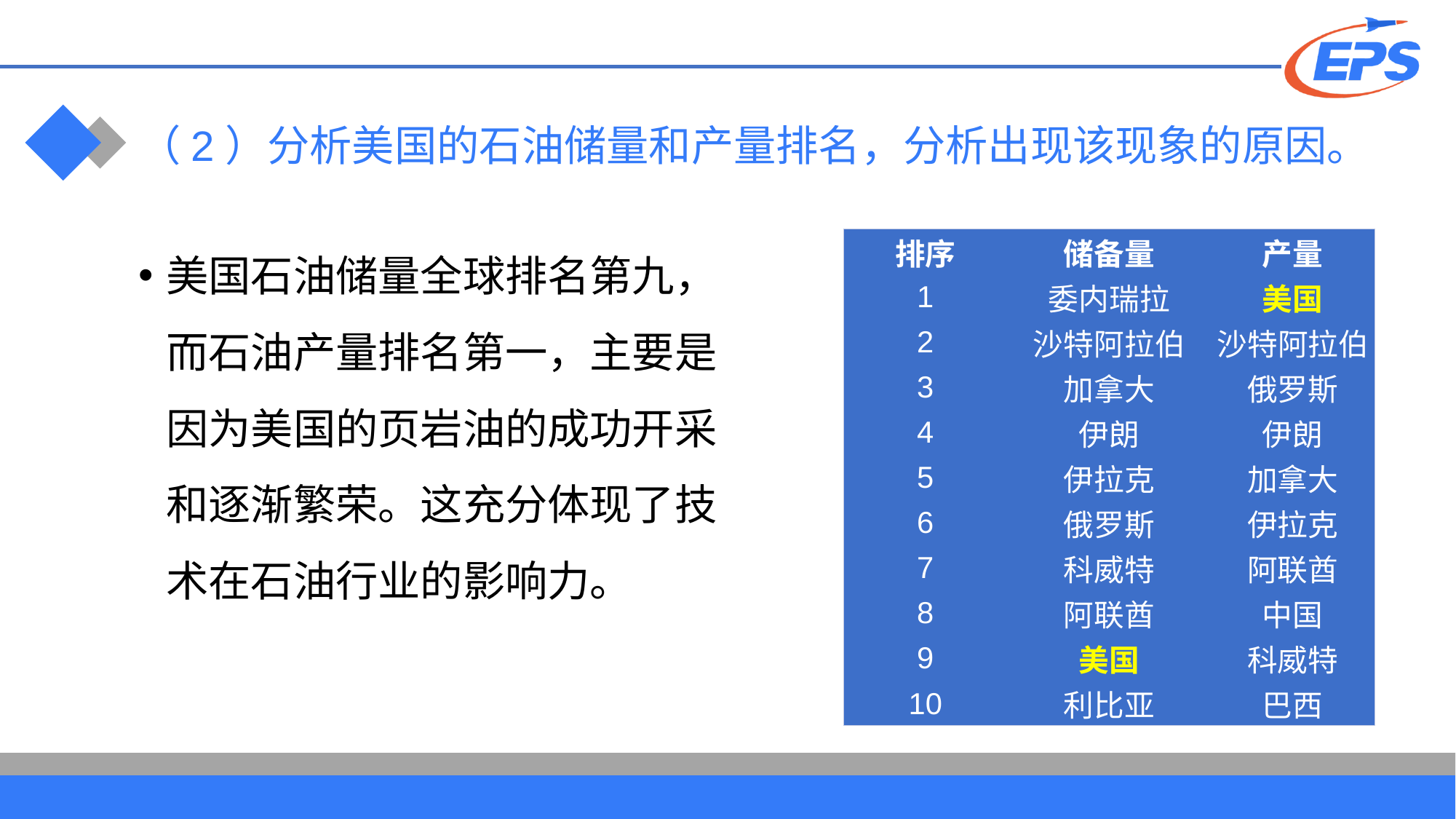

# （2）分析美国的石油储量和产量排名，分析出现该现象的原因。
美国石油储量全球排名第九，而石油产量排名第一，主要是因为美国的页岩油的成功开采和逐渐繁荣。这充分体现了技术在石油行业的影响力。
| 排序 | 储备量 | 产量 |
| --- | --- | --- |
| 1 | 委内瑞拉 | 美国 |
| 2 | 沙特阿拉伯 | 沙特阿拉伯 |
| 3 | 加拿大 | 俄罗斯 |
| 4 | 伊朗 | 伊朗 |
| 5 | 伊拉克 | 加拿大 |
| 6 | 俄罗斯 | 伊拉克 |
| 7 | 科威特 | 阿联酋 |
| 8 | 阿联酋 | 中国 |
| 9 | 美国 | 科威特 |
| 10 | 利比亚 | 巴西 |